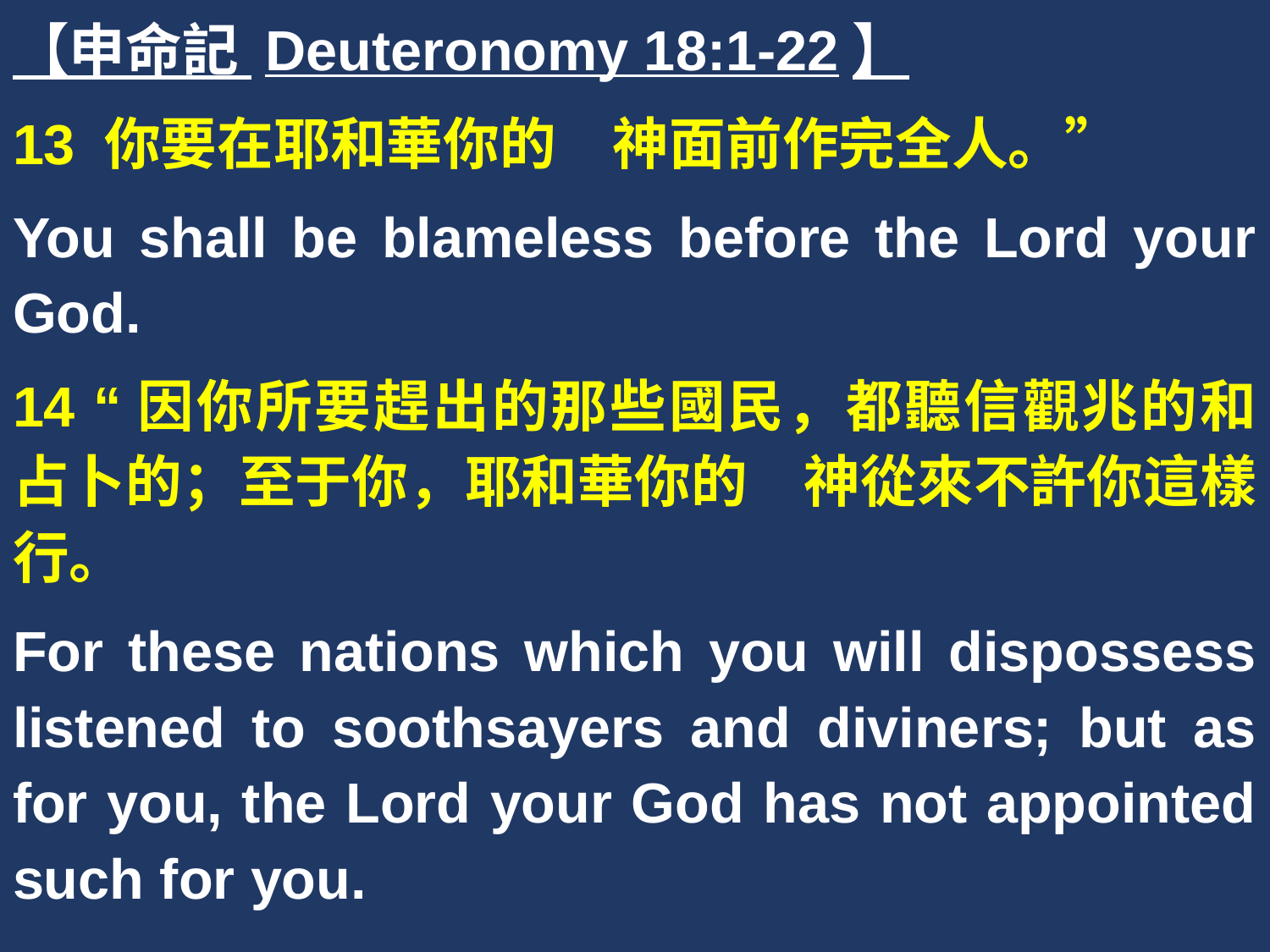

【申命記 Deuteronomy 18:1-22】
13 你要在耶和華你的　神面前作完全人。”
You shall be blameless before the Lord your God.
14 “因你所要趕出的那些國民，都聽信觀兆的和占卜的；至于你，耶和華你的　神從來不許你這樣行。
For these nations which you will dispossess listened to soothsayers and diviners; but as for you, the Lord your God has not appointed such for you.